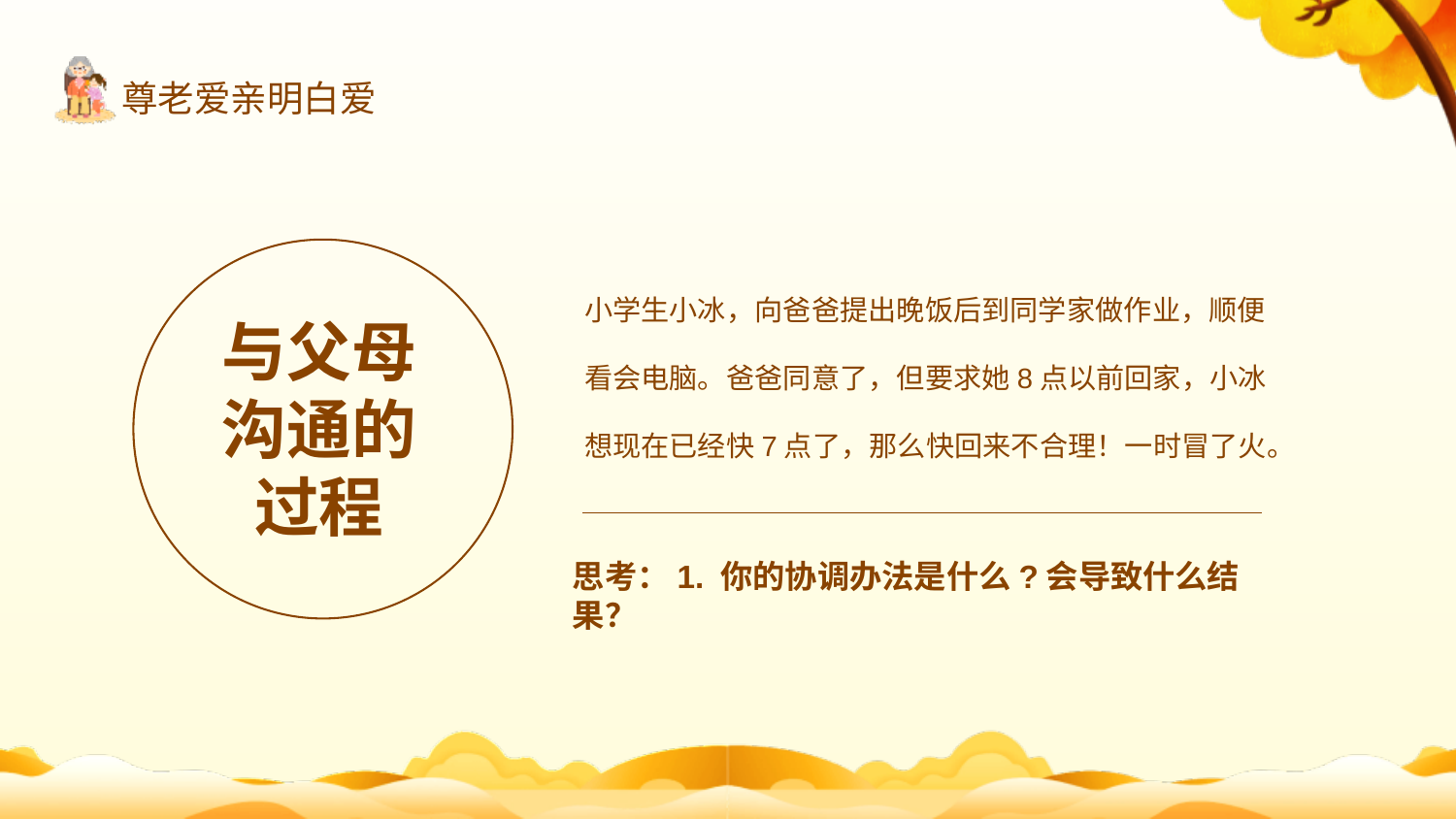

与父母沟通的过程
小学生小冰，向爸爸提出晚饭后到同学家做作业，顺便看会电脑。爸爸同意了，但要求她8点以前回家，小冰想现在已经快7点了，那么快回来不合理！一时冒了火。
思考：1. 你的协调办法是什么?会导致什么结果？